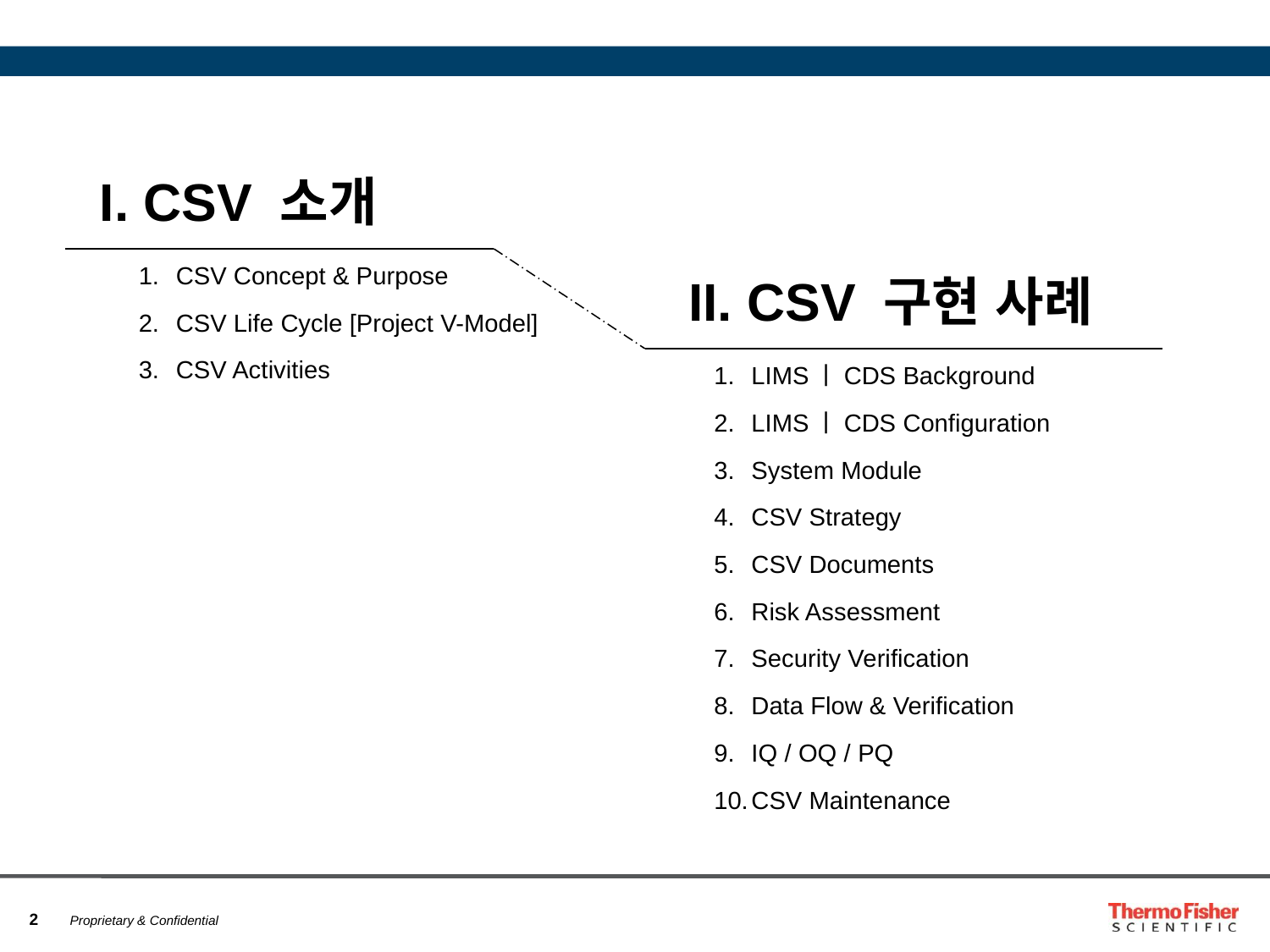

I. CSV 소개
CSV Concept & Purpose
CSV Life Cycle [Project V-Model]
CSV Activities
II. CSV 구현 사례
LIMSㅣCDS Background
LIMSㅣCDS Configuration
System Module
CSV Strategy
CSV Documents
Risk Assessment
Security Verification
Data Flow & Verification
IQ / OQ / PQ
CSV Maintenance